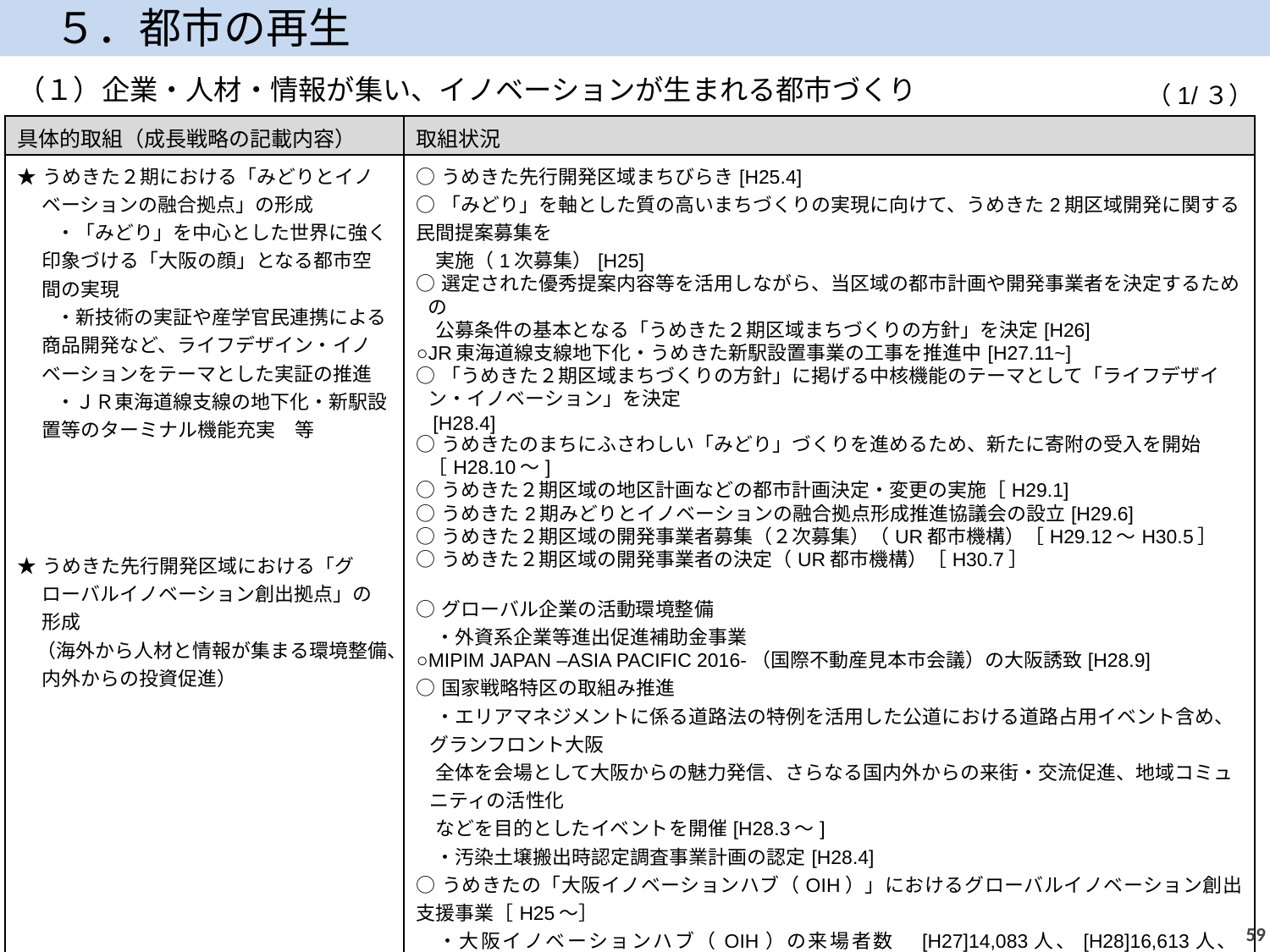

５．都市の再生
（１）企業・人材・情報が集い、イノベーションが生まれる都市づくり
（1/３）
| 具体的取組（成長戦略の記載内容） | 取組状況 |
| --- | --- |
| ★うめきた２期における「みどりとイノベーションの融合拠点」の形成 　　・「みどり」を中心とした世界に強く印象づける「大阪の顔」となる都市空間の実現 　　・新技術の実証や産学官民連携による商品開発など、ライフデザイン・イノベーションをテーマとした実証の推進 　　・ＪＲ東海道線支線の地下化・新駅設置等のターミナル機能充実　等 ★うめきた先行開発区域における「グローバルイノベーション創出拠点」の形成 　（海外から人材と情報が集まる環境整備、内外からの投資促進） | ○うめきた先行開発区域まちびらき[H25.4] ○「みどり」を軸とした質の高いまちづくりの実現に向けて、うめきた2期区域開発に関する民間提案募集を 実施（1次募集）[H25]　 ○選定された優秀提案内容等を活用しながら、当区域の都市計画や開発事業者を決定するための 公募条件の基本となる「うめきた２期区域まちづくりの方針」を決定[H26] ○JR東海道線支線地下化・うめきた新駅設置事業の工事を推進中[H27.11~] ○「うめきた２期区域まちづくりの方針」に掲げる中核機能のテーマとして「ライフデザイン・イノベーション」を決定 [H28.4] ○うめきたのまちにふさわしい「みどり」づくりを進めるため、新たに寄附の受入を開始［H28.10～] ○うめきた２期区域の地区計画などの都市計画決定・変更の実施［H29.1] ○うめきた2期みどりとイノベーションの融合拠点形成推進協議会の設立[H29.6] ○うめきた２期区域の開発事業者募集（２次募集）（UR都市機構）［H29.12～H30.5］ ○うめきた２期区域の開発事業者の決定（UR都市機構）［H30.7］ ○グローバル企業の活動環境整備 　・外資系企業等進出促進補助金事業 ○MIPIM JAPAN –ASIA PACIFIC 2016-（国際不動産見本市会議）の大阪誘致[H28.9] ○国家戦略特区の取組み推進 　・エリアマネジメントに係る道路法の特例を活用した公道における道路占用イベント含め、グランフロント大阪 全体を会場として大阪からの魅力発信、さらなる国内外からの来街・交流促進、地域コミュニティの活性化 などを目的としたイベントを開催[H28.3～] 　・汚染土壌搬出時認定調査事業計画の認定[H28.4] ○うめきたの「大阪イノベーションハブ（OIH）」におけるグローバルイノベーション創出支援事業［H25～］ 　・大阪イノベーションハブ（OIH）の来場者数　[H27]14,083人、[H28]16,613人、[H29]17,385人 　・事業化プロジェクト創出支援件数　[H27]53件、[H28]56件、[H29]55件 　・国際イノベーション会議　[H28.2]参加者602人、[H29.2]　参加者737人[H30.2]、参加者684人 　・グローバルイノベーションファンド（ハック大阪投資事業有限責任組合）への出資[Ｈ26] |
59